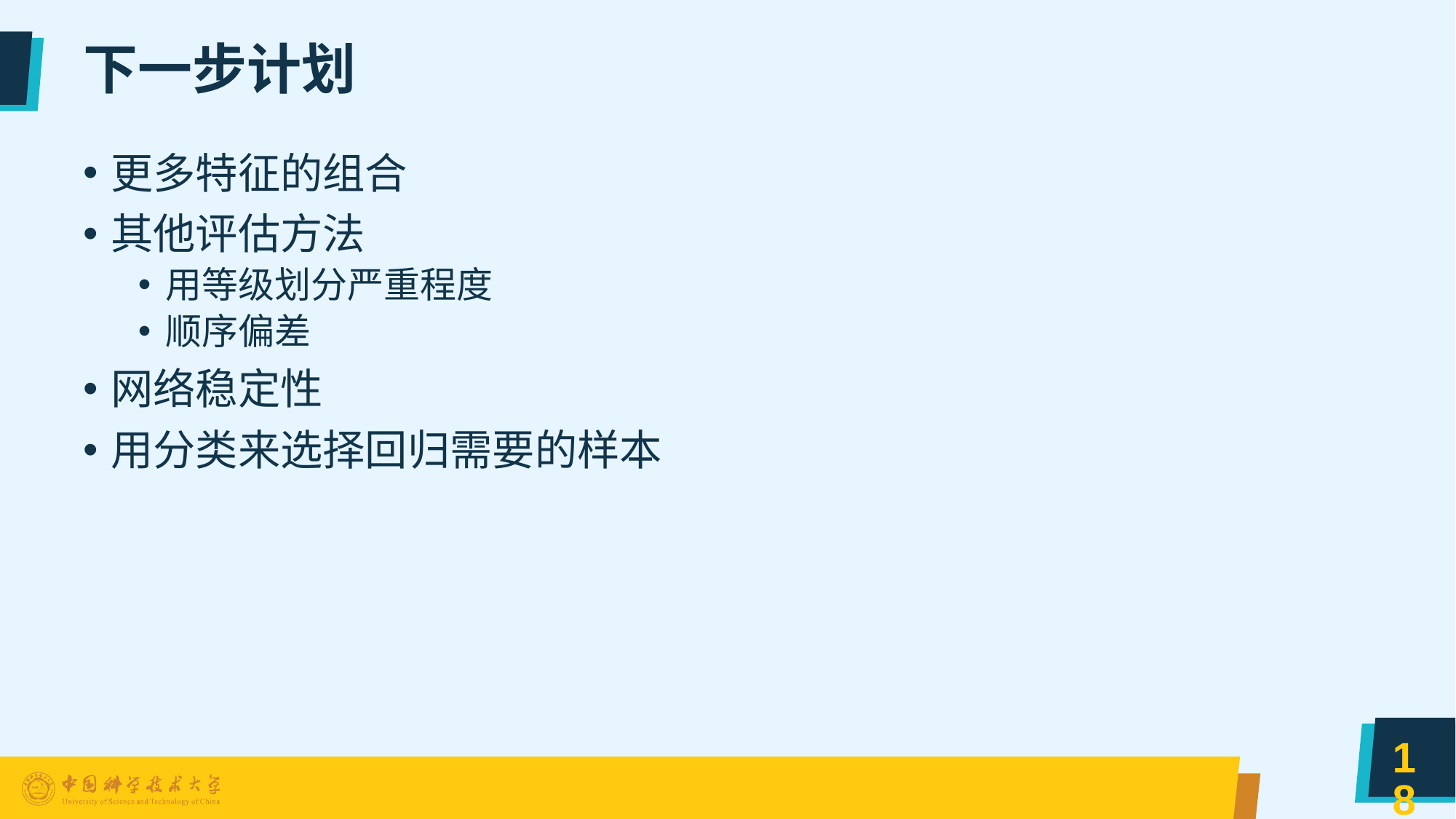

# 下一步计划
更多特征的组合
其他评估方法
用等级划分严重程度
顺序偏差
网络稳定性
用分类来选择回归需要的样本
18